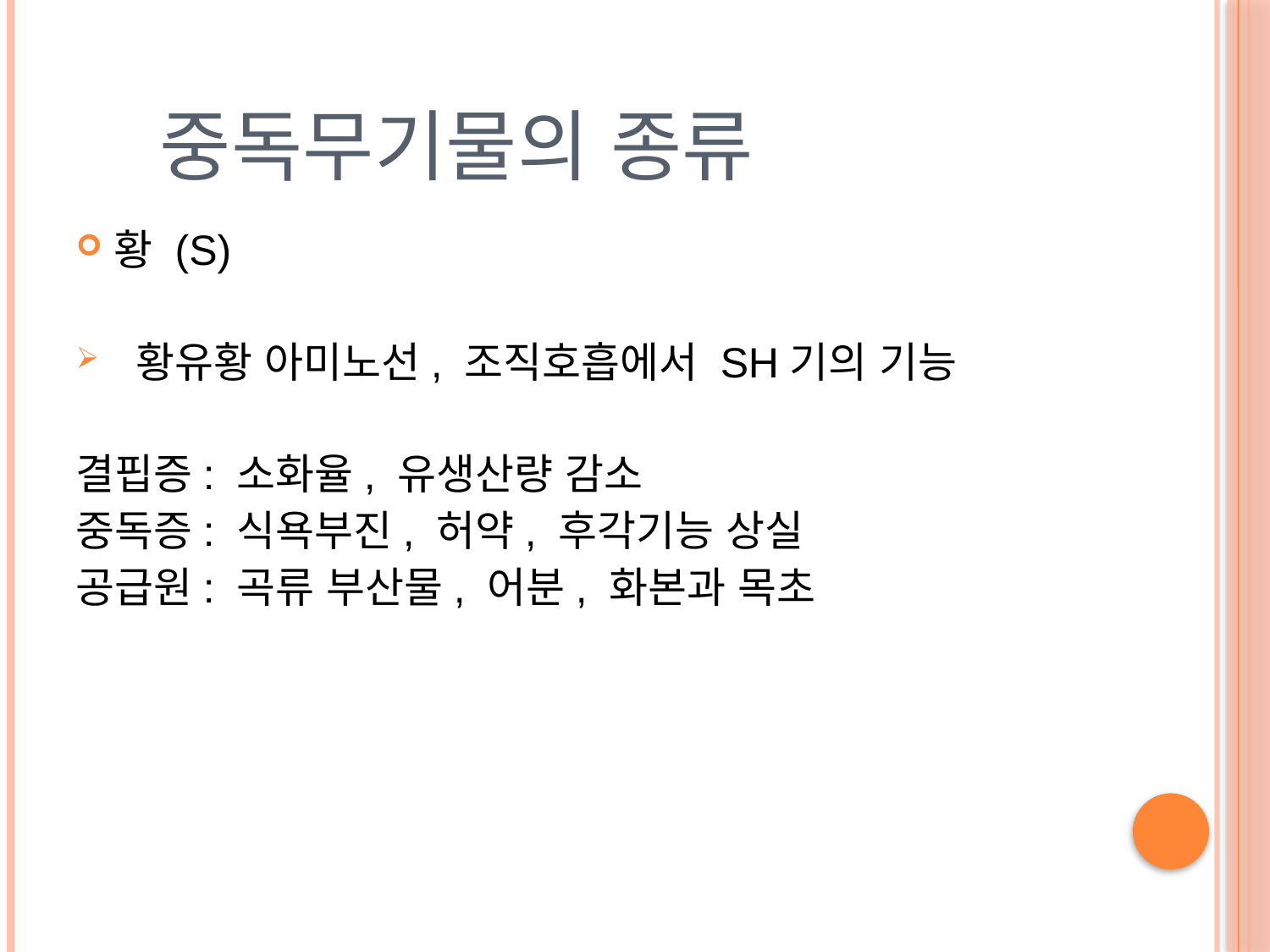

# 중독무기물의 종류
황 (S)

 황유황 아미노선, 조직호흡에서 SH기의 기능

결핍증: 소화율, 유생산량 감소
중독증: 식욕부진, 허약, 후각기능 상실
공급원: 곡류 부산물, 어분, 화본과 목초